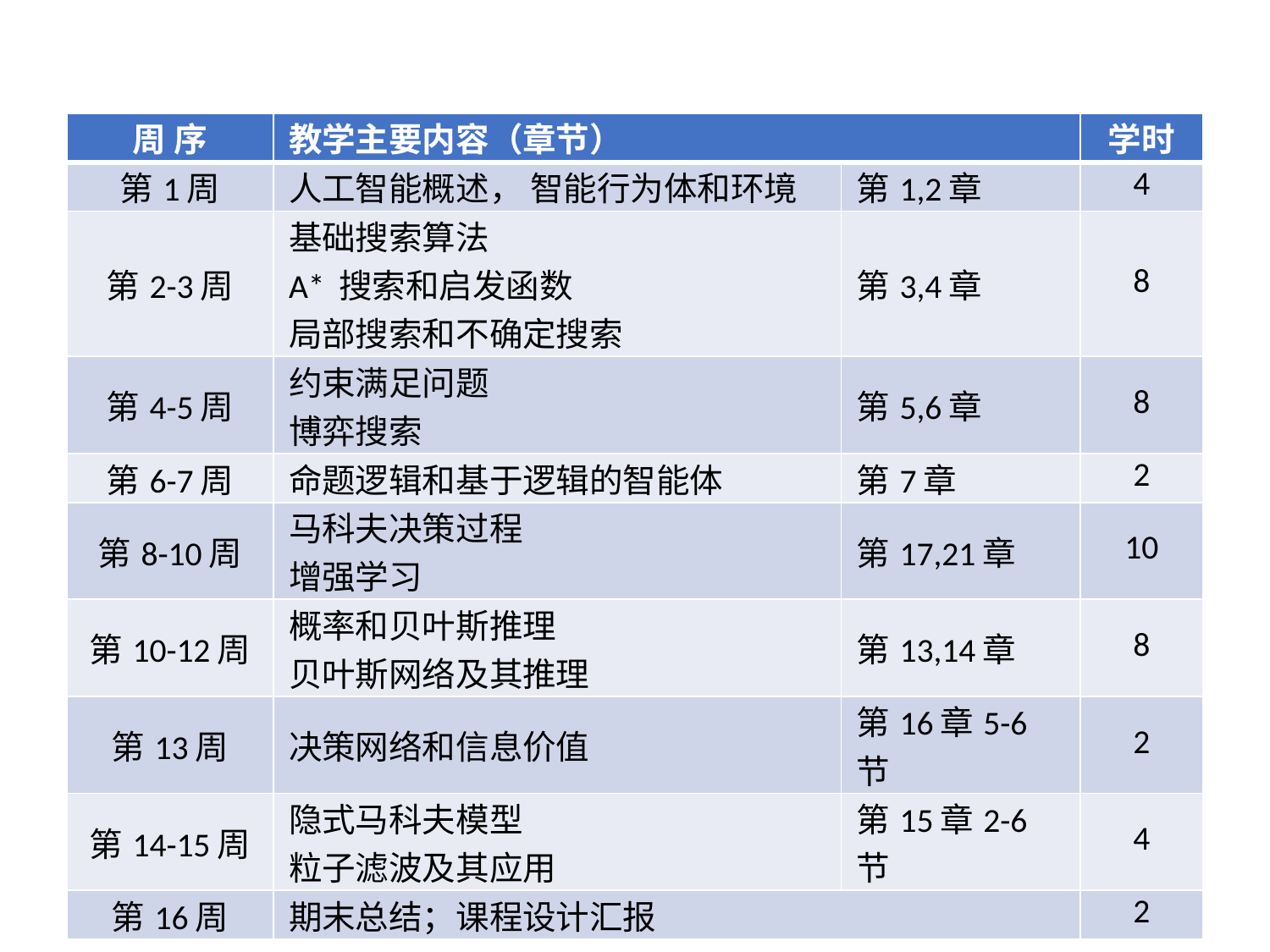

| 周 序 | 教学主要内容（章节） |  | 学时 |
| --- | --- | --- | --- |
| 第1周 | 人工智能概述， 智能行为体和环境 | 第1,2章 | 4 |
| 第2-3周 | 基础搜索算法 A\* 搜索和启发函数 局部搜索和不确定搜索 | 第3,4章 | 8 |
| 第4-5周 | 约束满足问题 博弈搜索 | 第5,6章 | 8 |
| 第6-7周 | 命题逻辑和基于逻辑的智能体 | 第7章 | 2 |
| 第8-10周 | 马科夫决策过程 增强学习 | 第17,21章 | 10 |
| 第10-12周 | 概率和贝叶斯推理 贝叶斯网络及其推理 | 第13,14章 | 8 |
| 第13周 | 决策网络和信息价值 | 第16章5-6节 | 2 |
| 第14-15周 | 隐式马科夫模型 粒子滤波及其应用 | 第15章2-6节 | 4 |
| 第16周 | 期末总结；课程设计汇报 |  | 2 |
8